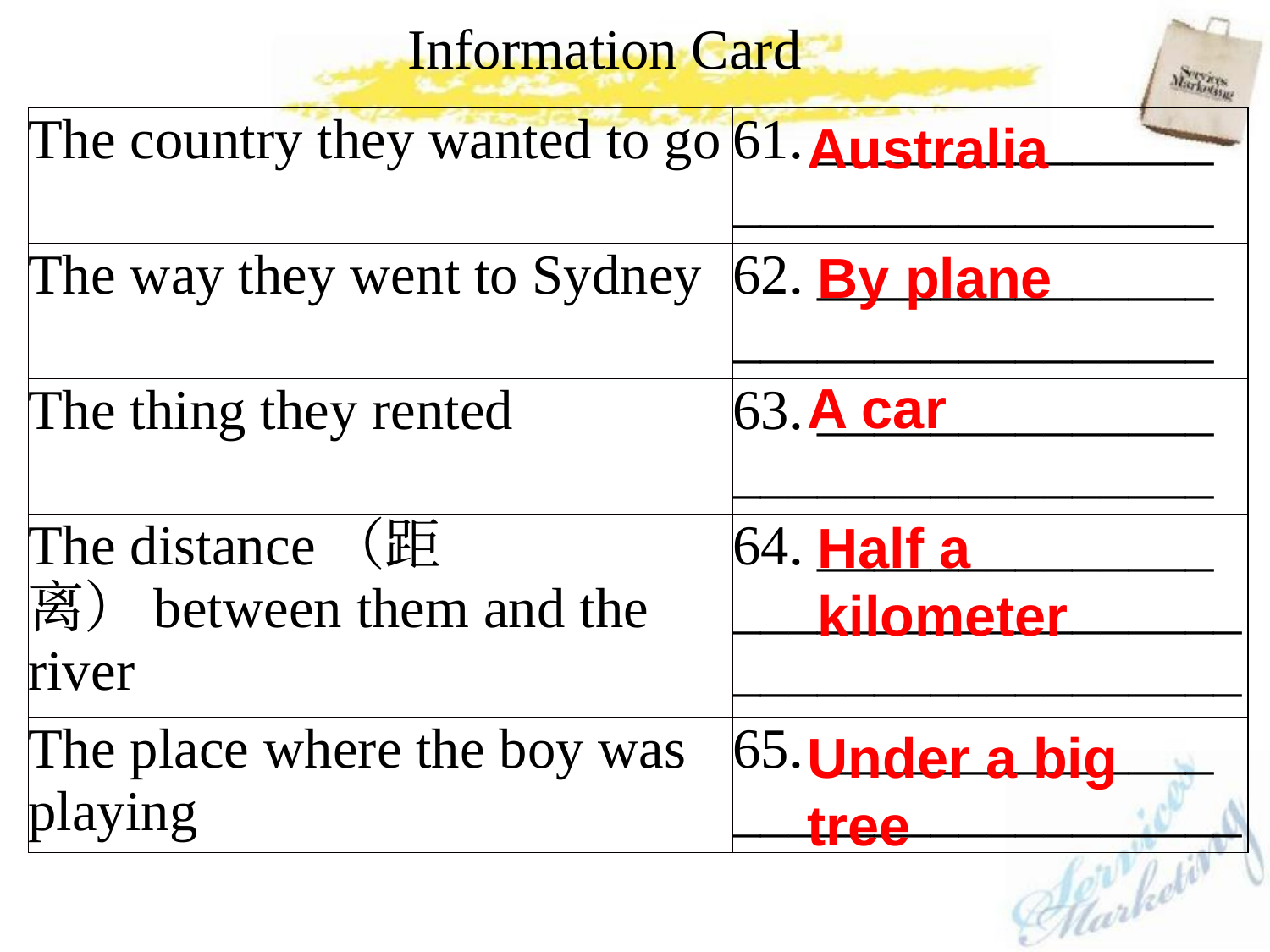

Information Card
Australia
| The country they wanted to go | 61. \_\_\_\_\_\_\_\_\_\_\_\_\_\_ \_\_\_\_\_\_\_\_\_\_\_\_\_\_\_\_\_ |
| --- | --- |
| The way they went to Sydney | 62. \_\_\_\_\_\_\_\_\_\_\_\_\_\_ \_\_\_\_\_\_\_\_\_\_\_\_\_\_\_\_\_ |
| The thing they rented | 63. \_\_\_\_\_\_\_\_\_\_\_\_\_\_ \_\_\_\_\_\_\_\_\_\_\_\_\_\_\_\_\_ |
| The distance（距离）between them and the river | 64. \_\_\_\_\_\_\_\_\_\_\_\_\_\_ \_\_\_\_\_\_\_\_\_\_\_\_\_\_\_\_\_\_\_\_\_\_\_\_\_\_\_\_\_\_\_\_\_\_\_\_ |
| The place where the boy was playing | 65. \_\_\_\_\_\_\_\_\_\_\_\_\_\_ \_\_\_\_\_\_\_\_\_\_\_\_\_\_\_\_\_\_ |
By plane
A car
Half a kilometer
Under a big tree